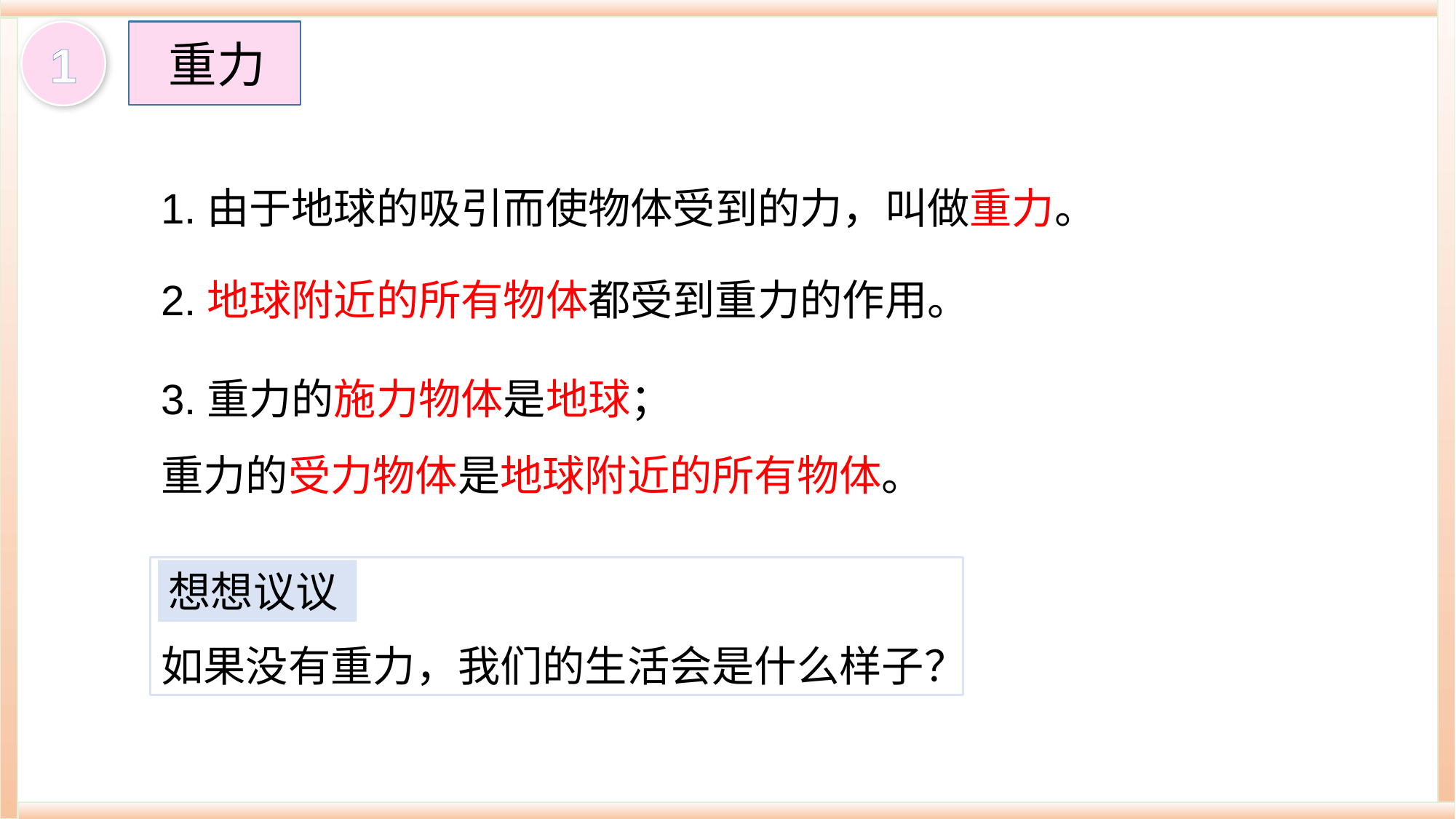

重力
1

1.由于地球的吸引而使物体受到的力，叫做重力。
2.地球附近的所有物体都受到重力的作用。

3.重力的施力物体是地球；
重力的受力物体是地球附近的所有物体。

如果没有重力，我们的生活会是什么样子？
想想议议